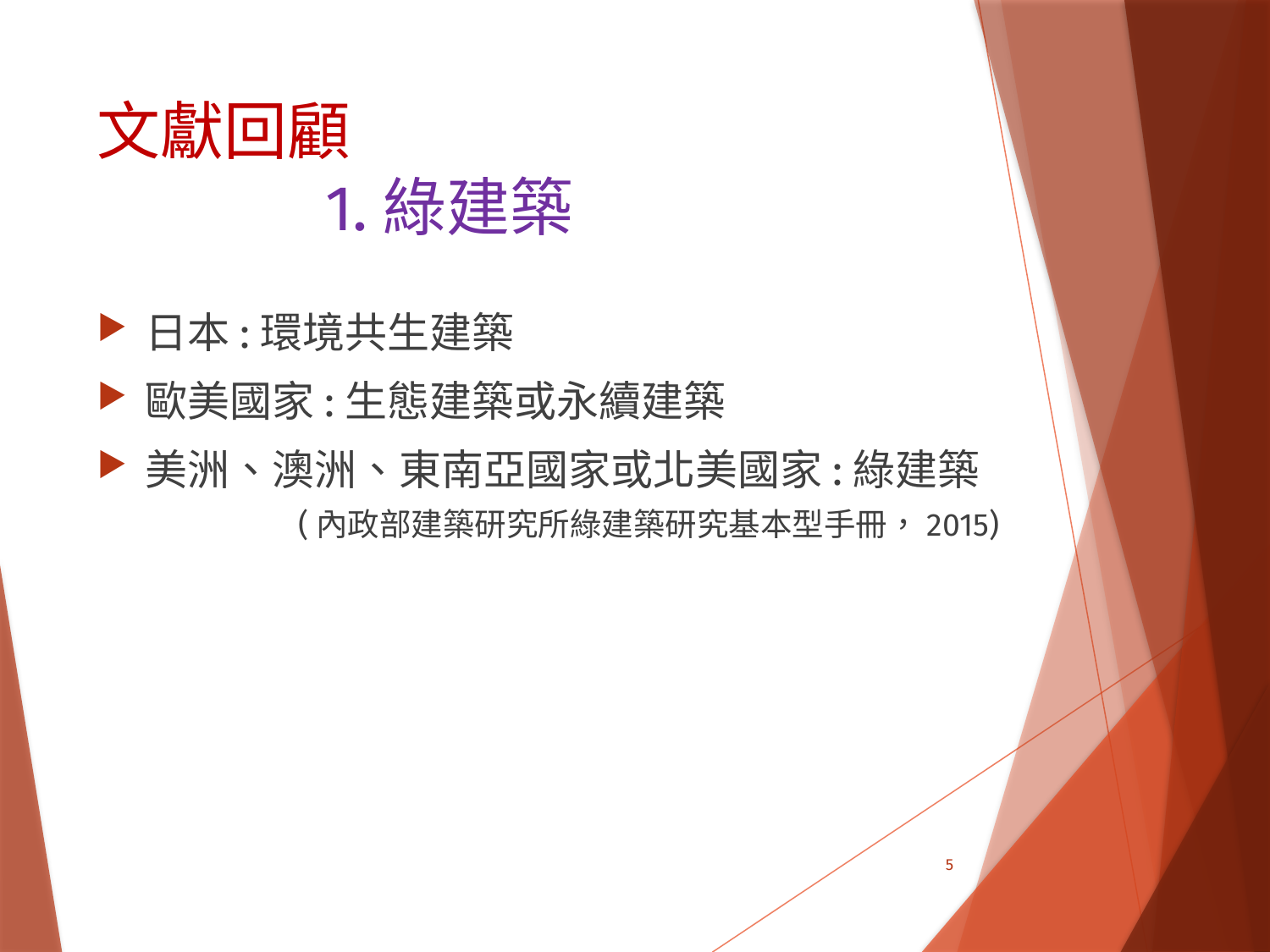

# 文獻回顧 1.綠建築
日本:環境共生建築
歐美國家:生態建築或永續建築
美洲、澳洲、東南亞國家或北美國家:綠建築
               (內政部建築研究所綠建築研究基本型手冊，2015)
5